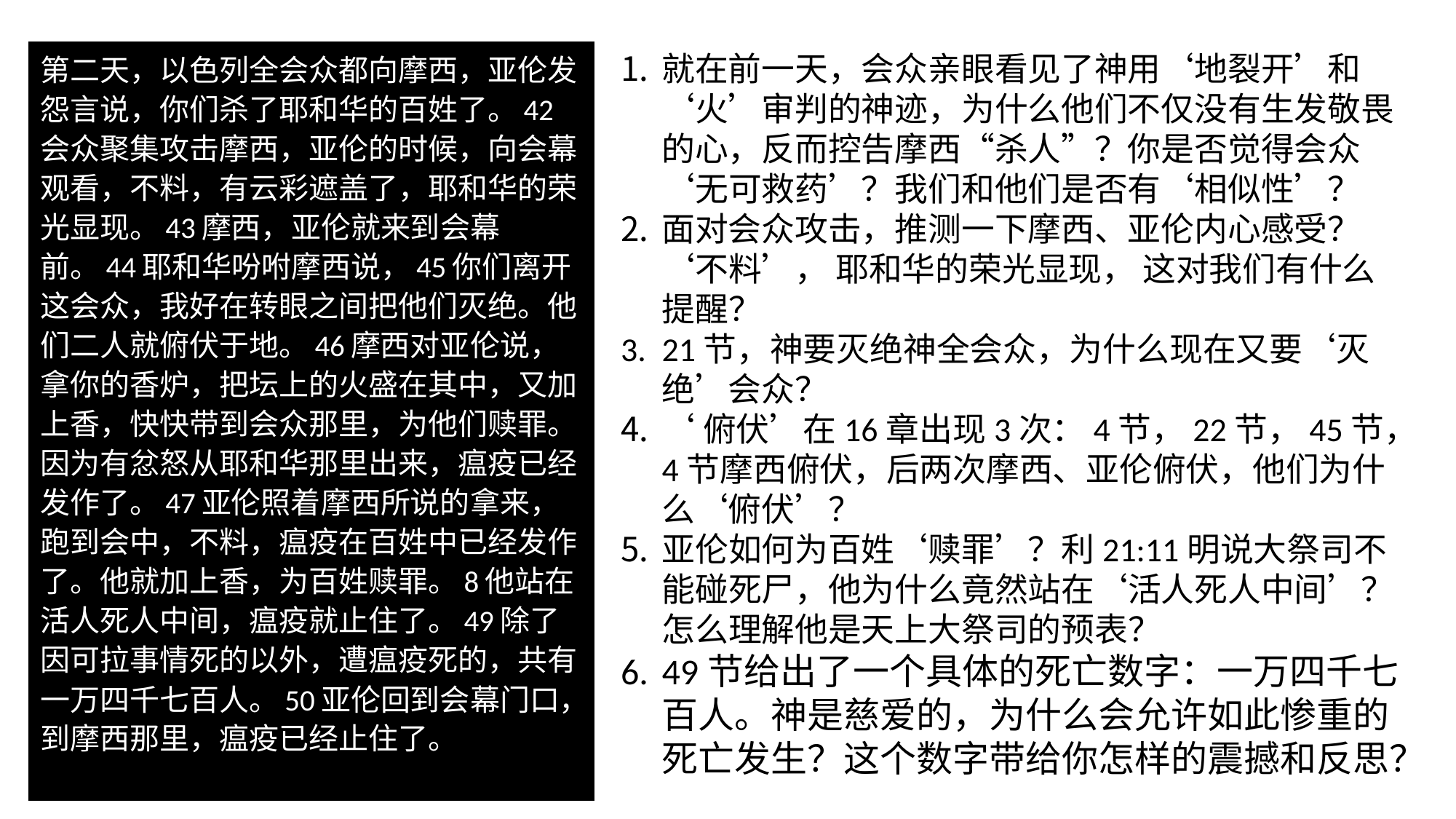

第二天，以色列全会众都向摩西，亚伦发怨言说，你们杀了耶和华的百姓了。42会众聚集攻击摩西，亚伦的时候，向会幕观看，不料，有云彩遮盖了，耶和华的荣光显现。43摩西，亚伦就来到会幕前。44耶和华吩咐摩西说，45你们离开这会众，我好在转眼之间把他们灭绝。他们二人就俯伏于地。46摩西对亚伦说，拿你的香炉，把坛上的火盛在其中，又加上香，快快带到会众那里，为他们赎罪。因为有忿怒从耶和华那里出来，瘟疫已经发作了。47亚伦照着摩西所说的拿来，跑到会中，不料，瘟疫在百姓中已经发作了。他就加上香，为百姓赎罪。8他站在活人死人中间，瘟疫就止住了。49除了因可拉事情死的以外，遭瘟疫死的，共有一万四千七百人。50亚伦回到会幕门口，到摩西那里，瘟疫已经止住了。
就在前一天，会众亲眼看见了神用‘地裂开’和‘火’审判的神迹，为什么他们不仅没有生发敬畏的心，反而控告摩西“杀人”？你是否觉得会众‘无可救药’？我们和他们是否有‘相似性’？
面对会众攻击，推测一下摩西、亚伦内心感受？ ‘不料’， 耶和华的荣光显现， 这对我们有什么提醒？
21节，神要灭绝神全会众，为什么现在又要‘灭绝’会众？
‘俯伏’在16章出现3次：4节，22节，45节，4节摩西俯伏，后两次摩西、亚伦俯伏，他们为什么‘俯伏’？
亚伦如何为百姓‘赎罪’？利21:11明说大祭司不能碰死尸，他为什么竟然站在‘活人死人中间’？怎么理解他是天上大祭司的预表？
49节给出了一个具体的死亡数字：一万四千七百人。神是慈爱的，为什么会允许如此惨重的死亡发生？这个数字带给你怎样的震撼和反思？